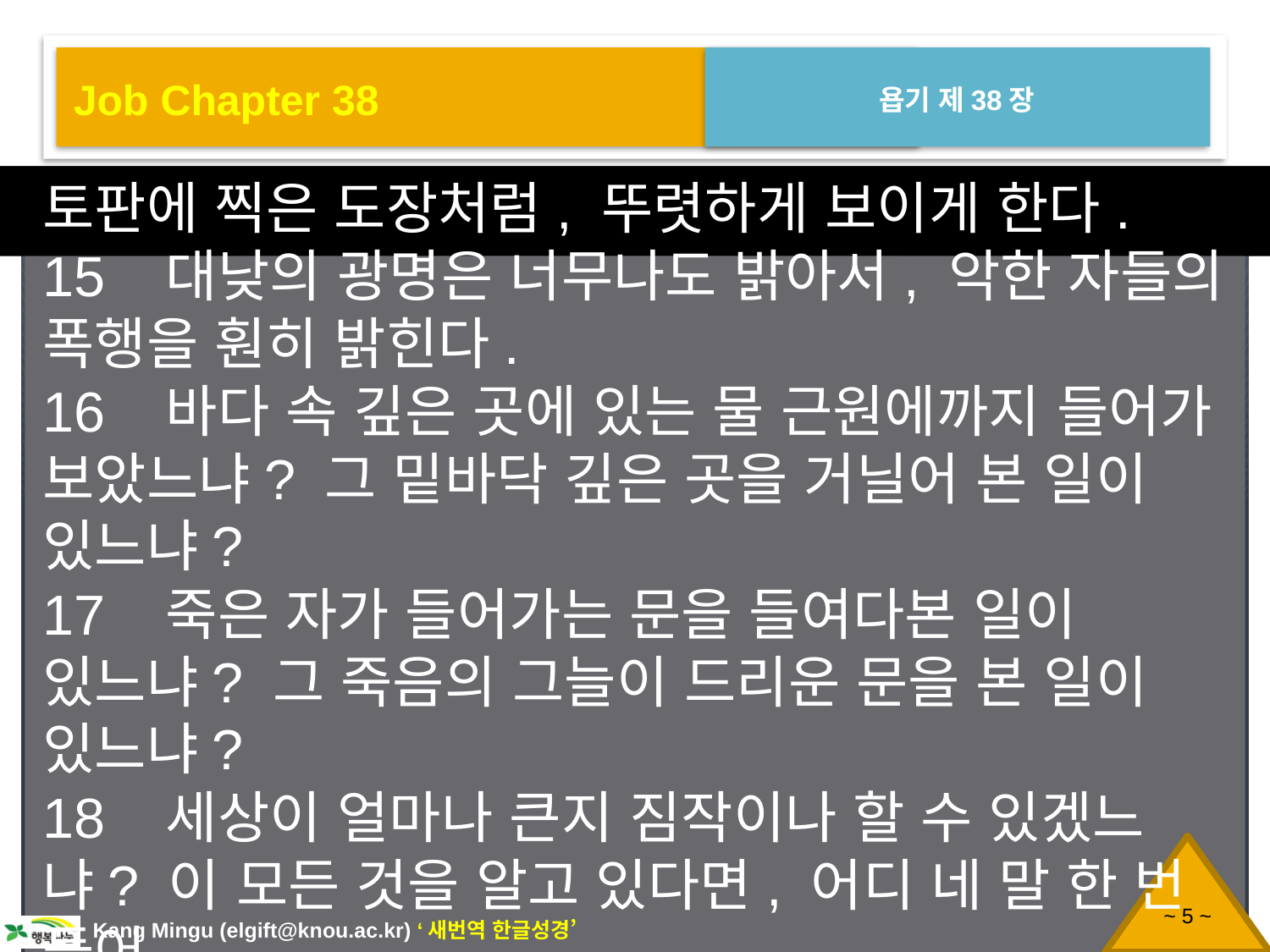

Job Chapter 38
욥기 제38장
토판에 찍은 도장처럼, 뚜렷하게 보이게 한다.
15   대낮의 광명은 너무나도 밝아서, 악한 자들의 폭행을 훤히 밝힌다.
16   바다 속 깊은 곳에 있는 물 근원에까지 들어가 보았느냐? 그 밑바닥 깊은 곳을 거닐어 본 일이 있느냐?
17   죽은 자가 들어가는 문을 들여다본 일이 있느냐? 그 죽음의 그늘이 드리운 문을 본 일이 있느냐?
18   세상이 얼마나 큰지 짐작이나 할 수 있겠느냐? 이 모든 것을 알고 있다면, 어디 네 말 한 번 들어